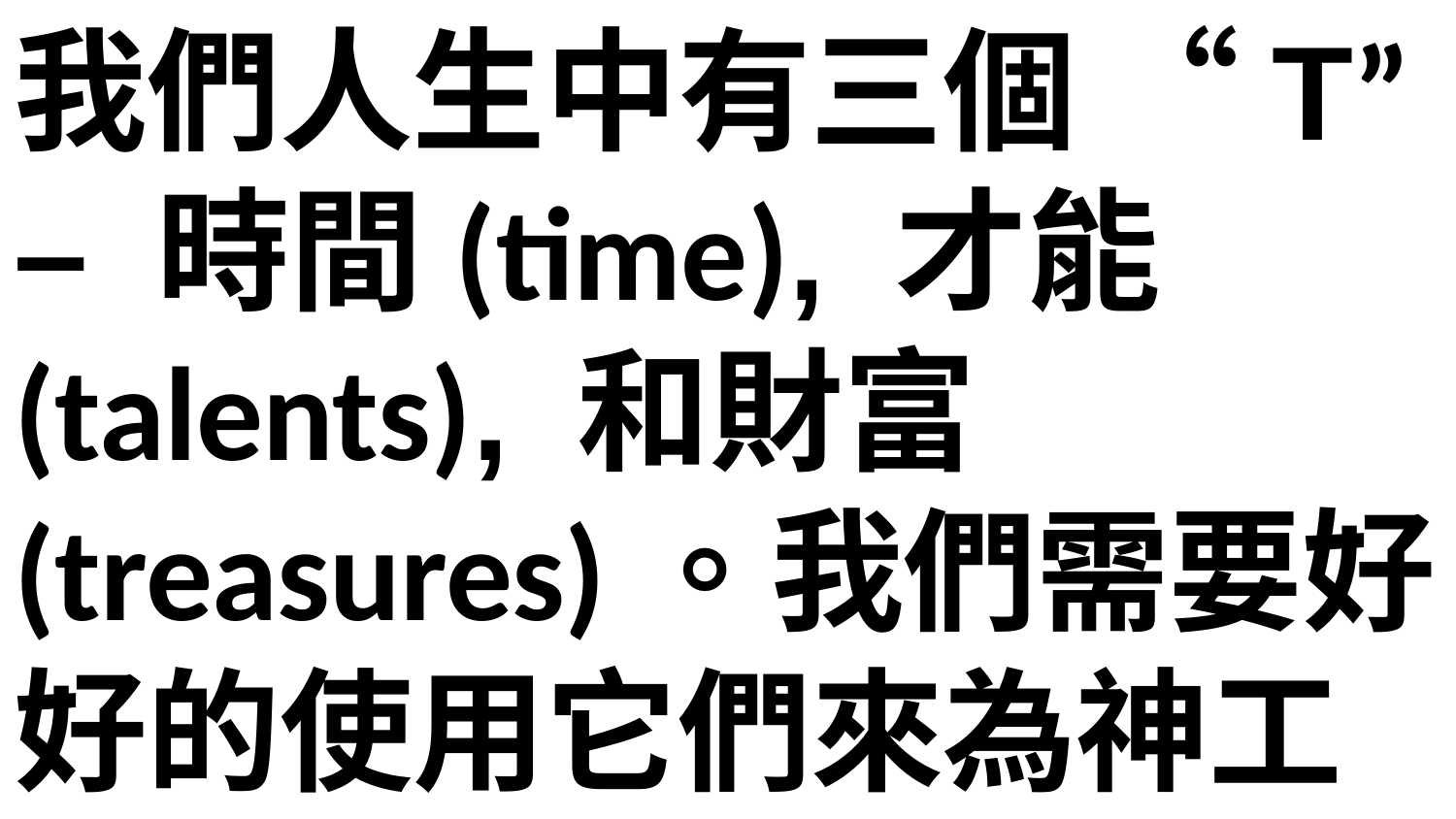

我們人生中有三個 “T” – 時間(time), 才能(talents), 和財富 (treasures)。我們需要好好的使用它們來為神工作及為人服務。